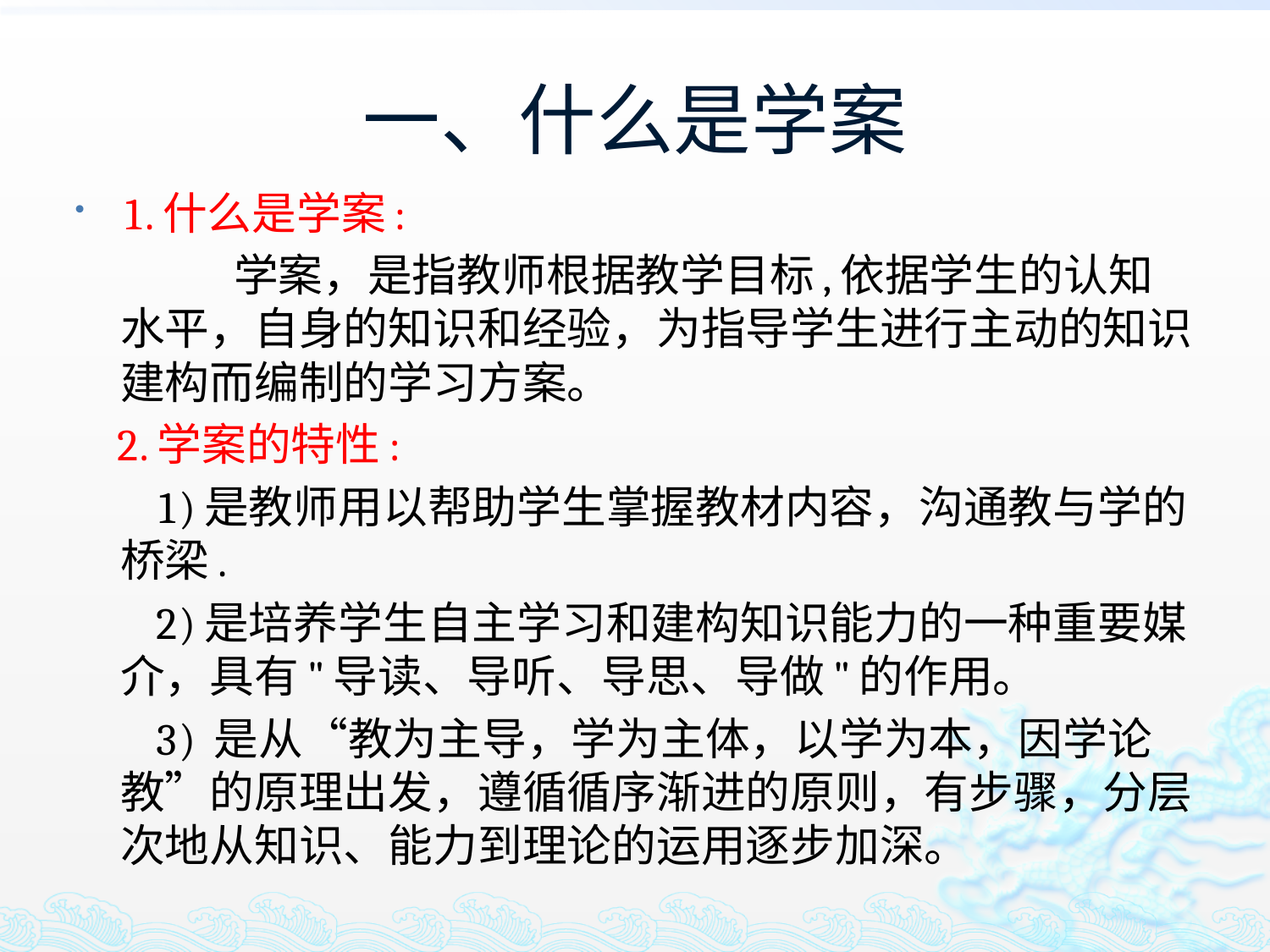

# 一、什么是学案
1.什么是学案:
               学案，是指教师根据教学目标,依据学生的认知水平，自身的知识和经验，为指导学生进行主动的知识建构而编制的学习方案。
    2.学案的特性:
        1)是教师用以帮助学生掌握教材内容，沟通教与学的桥梁.
        2)是培养学生自主学习和建构知识能力的一种重要媒介，具有"导读、导听、导思、导做"的作用。
        3) 是从“教为主导，学为主体，以学为本，因学论教”的原理出发，遵循循序渐进的原则，有步骤，分层次地从知识、能力到理论的运用逐步加深。